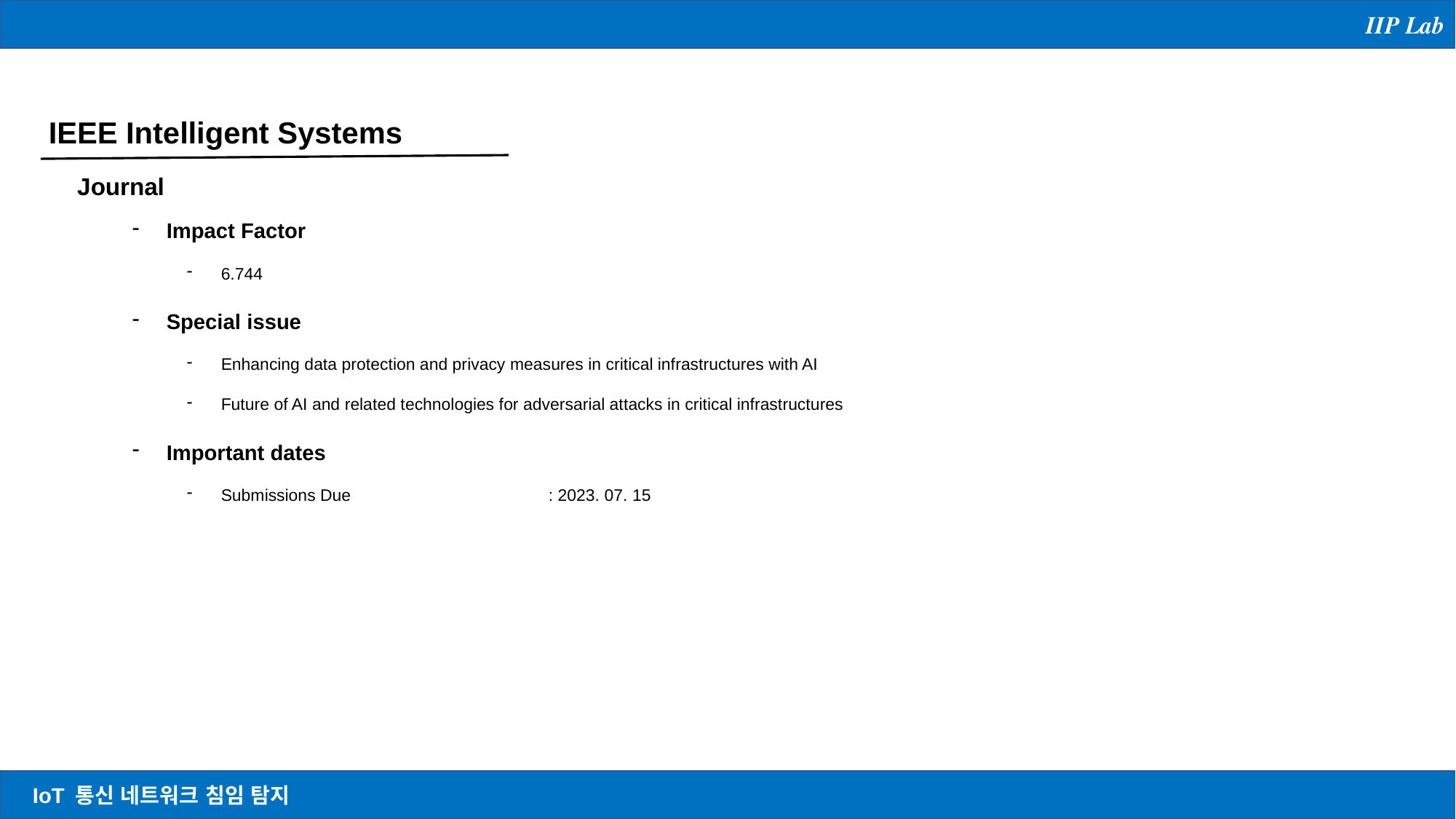

IIP Lab
IEEE Intelligent Systems
Journal
Impact Factor

6.744

Special issue

Enhancing data protection and privacy measures in critical infrastructures with AI

Future of AI and related technologies for adversarial attacks in critical infrastructures

Important dates

Submissions Due		: 2023. 07. 15

IoT 통신 네트워크 침임 탐지